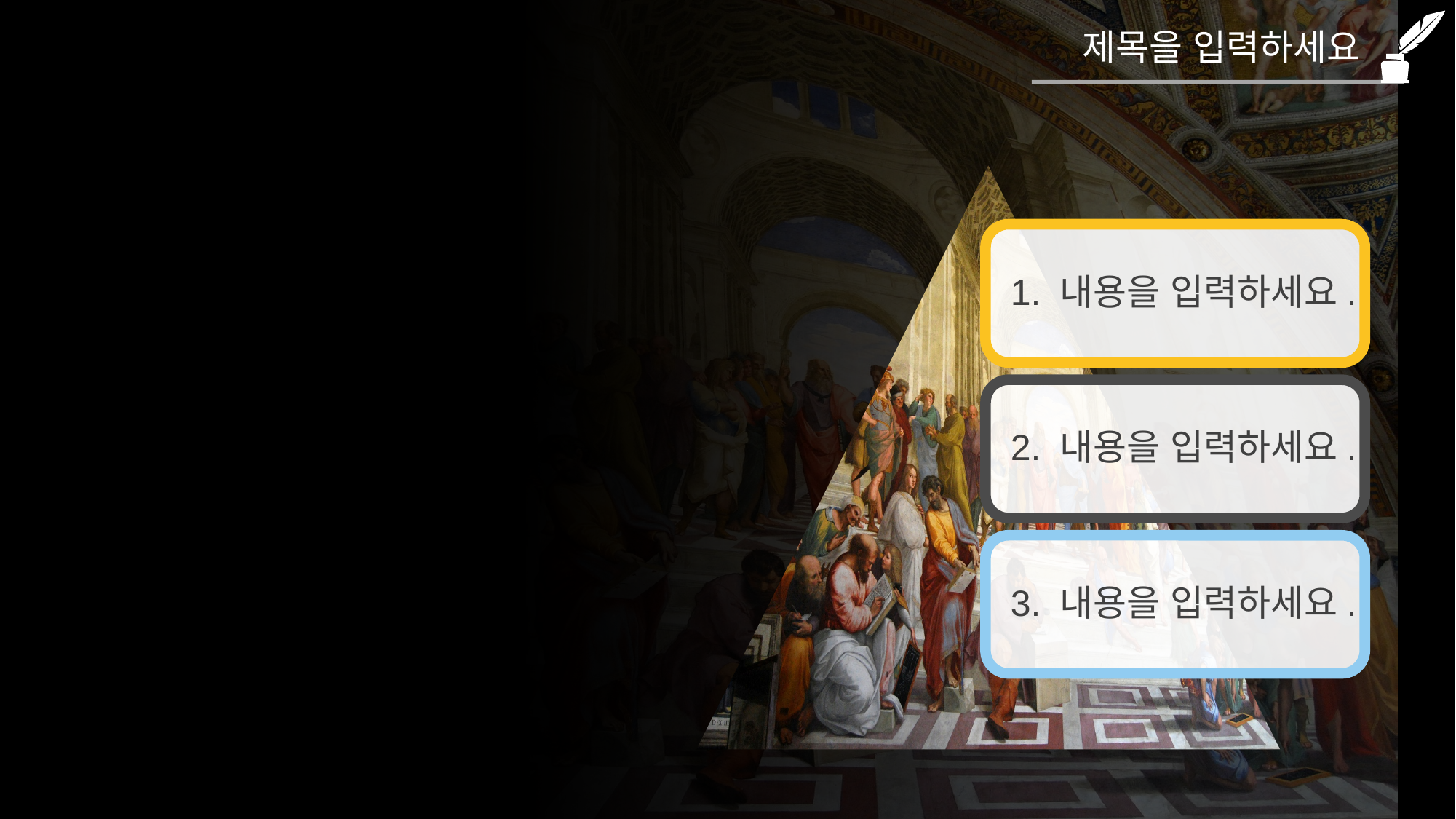

제목을 입력하세요

1. 내용을 입력하세요.
2. 내용을 입력하세요.
3. 내용을 입력하세요.